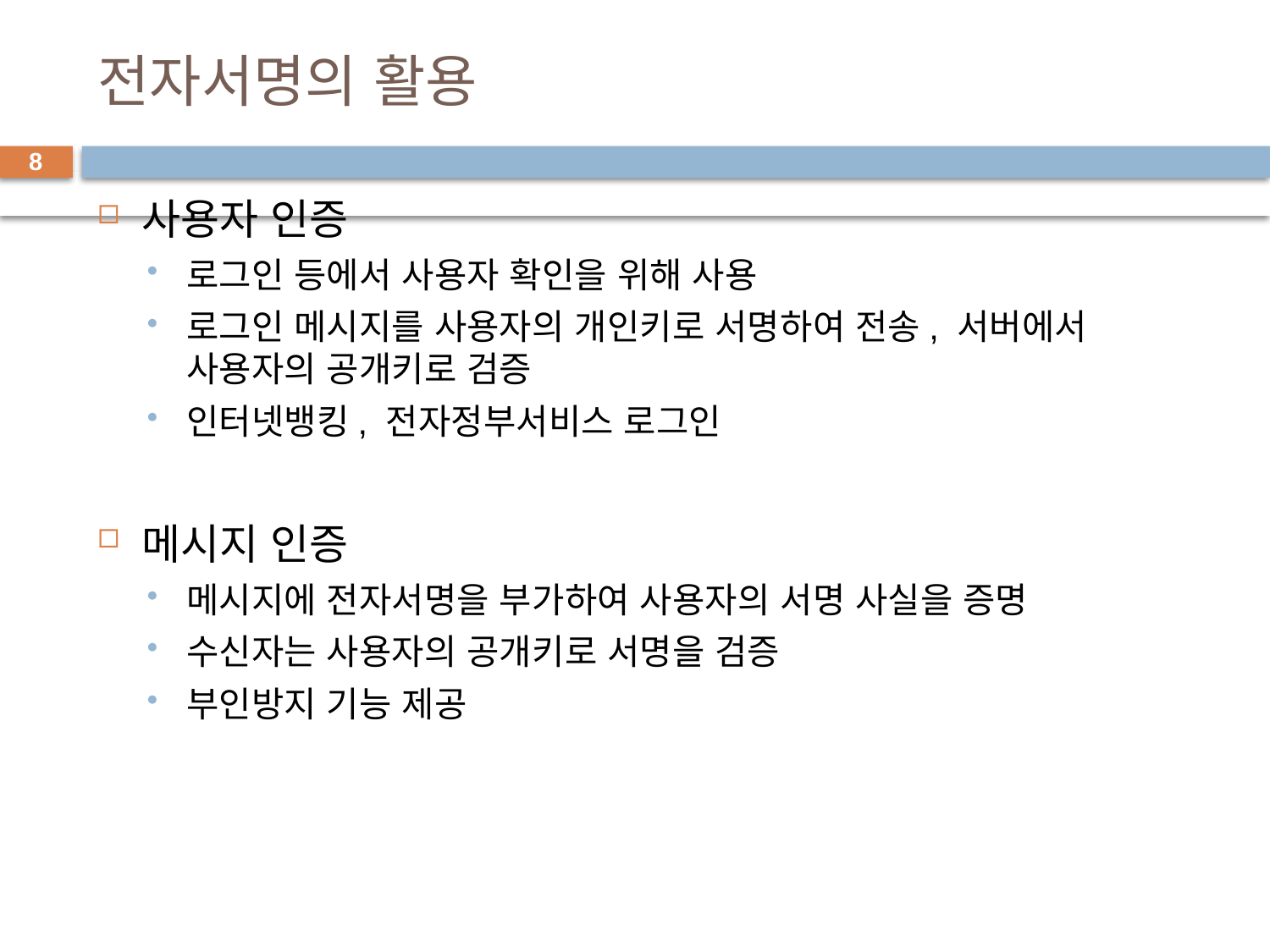

# 전자서명의 활용
8
사용자 인증
로그인 등에서 사용자 확인을 위해 사용
로그인 메시지를 사용자의 개인키로 서명하여 전송, 서버에서 사용자의 공개키로 검증
인터넷뱅킹, 전자정부서비스 로그인

메시지 인증
메시지에 전자서명을 부가하여 사용자의 서명 사실을 증명
수신자는 사용자의 공개키로 서명을 검증
부인방지 기능 제공